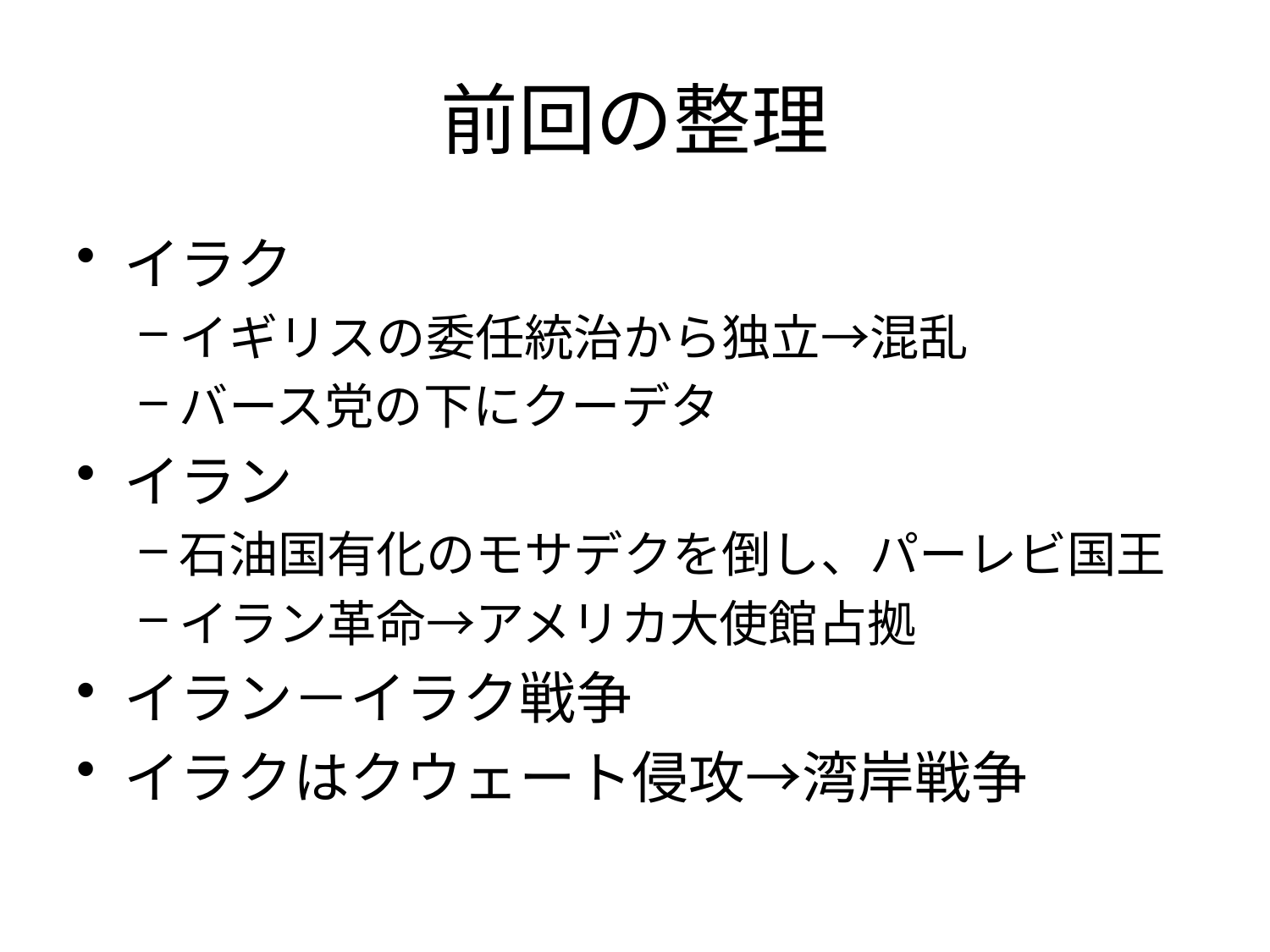

# 前回の整理
イラク
イギリスの委任統治から独立→混乱
バース党の下にクーデタ
イラン
石油国有化のモサデクを倒し、パーレビ国王
イラン革命→アメリカ大使館占拠
イラン－イラク戦争
イラクはクウェート侵攻→湾岸戦争